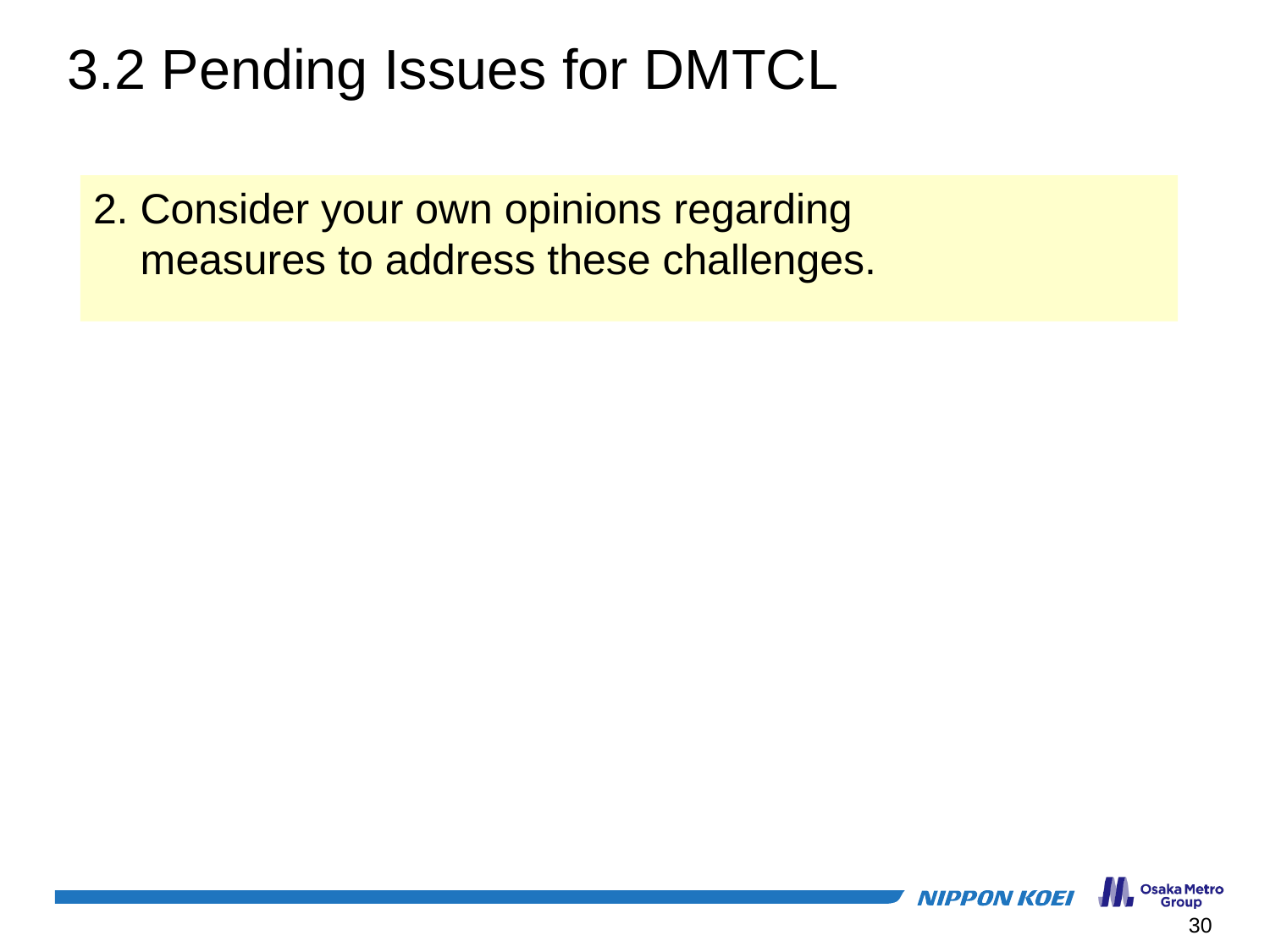

3.2 Pending Issues for DMTCL
【考えられる課題】
・国が主導できるか。
・事業者が自主的に取り組めるか
・社員が従うか
・国が事業者を評価できるか
・監督省庁が異なる。
DMTCL/道路全般→Ministry of Road Transport Bridge
BR→Ministry of Railway
空港→Ministry of Civil Aviation and Tourism
港湾→Ministry of Shipping

【考えられる対応策】
・評価業務について日本の支援を得る
・国としての制度ではなくDMTCL内で取り組む
・省庁横断組織を作る

運輸業界全体ではBRとの協働可能性を問いたい。
2. Consider your own opinions regarding
    measures to address these challenges.
30